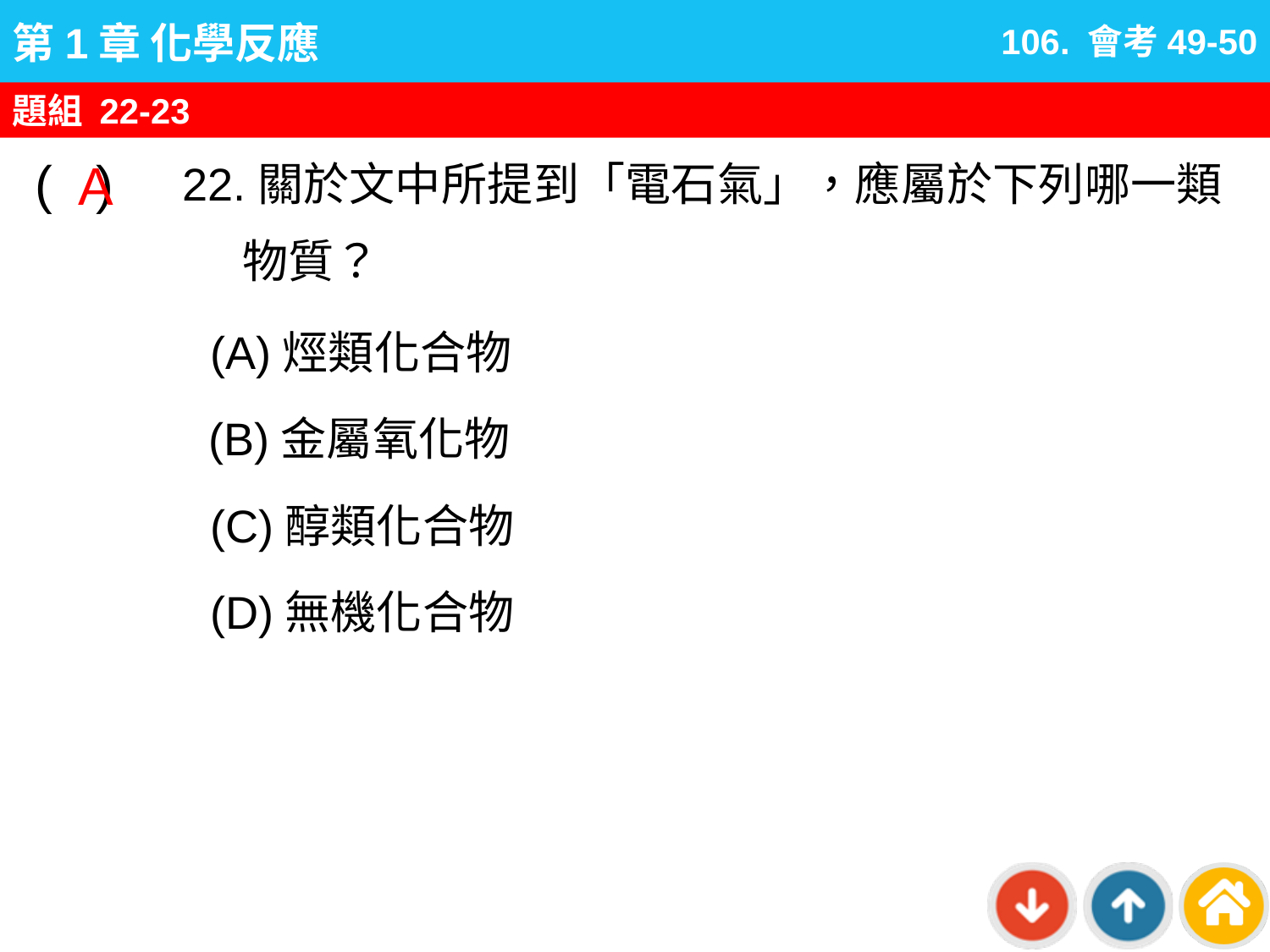

106. 會考49-50
題組 22-23
A
22.關於文中所提到「電石氣」，應屬於下列哪一類物質？
(   )
(A)烴類化合物
(B)金屬氧化物
(C)醇類化合物
(D)無機化合物